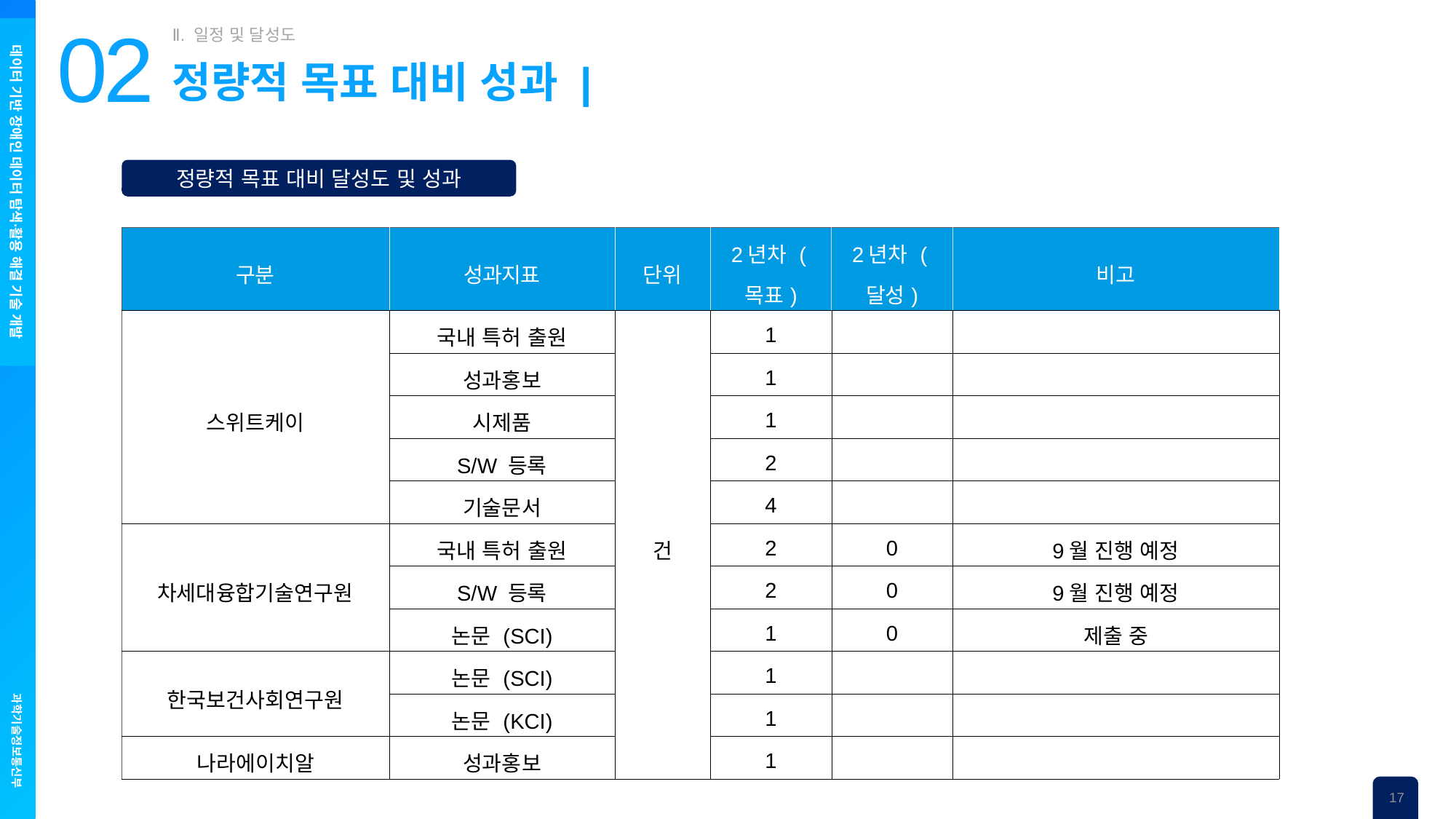

# 02
정량적 목표 대비 성과 |
정량적 목표 대비 달성도 및 성과
| 구분 | 성과지표 | 단위 | 2년차 (목표) | 2년차 (달성) | 비고 |
| --- | --- | --- | --- | --- | --- |
| 스위트케이 | 국내 특허 출원 | 건 | 1 |  |  |
|  | 성과홍보 |  | 1 |  |  |
|  | 시제품 |  | 1 |  |  |
|  | S/W 등록 |  | 2 |  |  |
|  | 기술문서 |  | 4 |  |  |
| 차세대융합기술연구원 | 국내 특허 출원 |  | 2 | 0 | 9월 진행 예정 |
|  | S/W 등록 |  | 2 | 0 | 9월 진행 예정 |
|  | 논문 (SCI) |  | 1 | 0 | 제출 중 |
| 한국보건사회연구원 | 논문 (SCI) |  | 1 |  |  |
|  | 논문 (KCI) |  | 1 |  |  |
| 나라에이치알 | 성과홍보 |  | 1 |  |  |
17